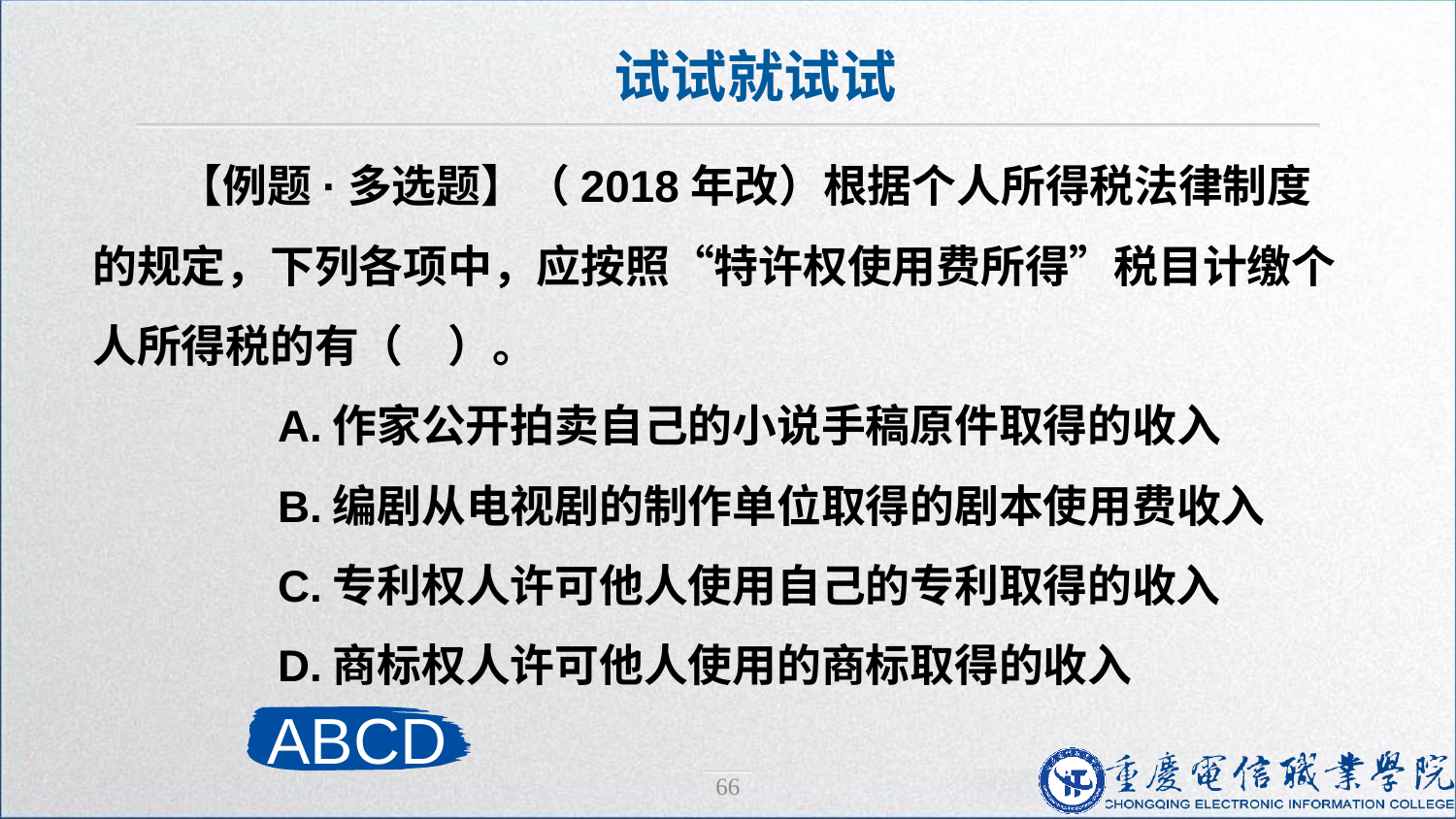

试试就试试
【例题·多选题】（2018年改）根据个人所得税法律制度的规定，下列各项中，应按照“特许权使用费所得”税目计缴个人所得税的有（　）。
　　A.作家公开拍卖自己的小说手稿原件取得的收入
　　B.编剧从电视剧的制作单位取得的剧本使用费收入
　　C.专利权人许可他人使用自己的专利取得的收入
　　D.商标权人许可他人使用的商标取得的收入

ABCD

66